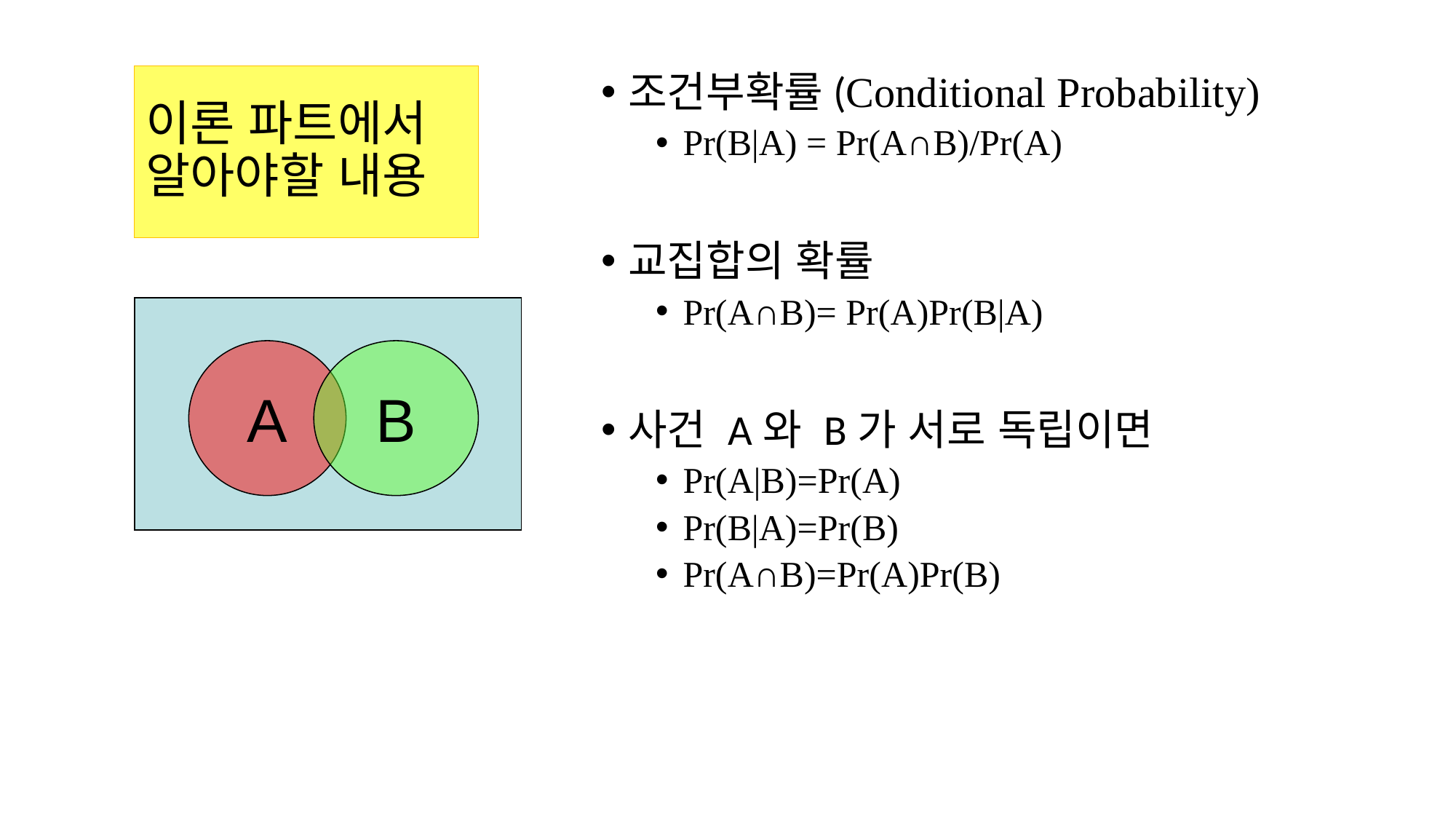

# 이론 파트에서 알아야할 내용
조건부확률(Conditional Probability)
Pr(B|A) = Pr(A∩B)/Pr(A)

교집합의 확률
Pr(A∩B)= Pr(A)Pr(B|A)

사건 A와 B가 서로 독립이면
Pr(A|B)=Pr(A)
Pr(B|A)=Pr(B)
Pr(A∩B)=Pr(A)Pr(B)

A
B